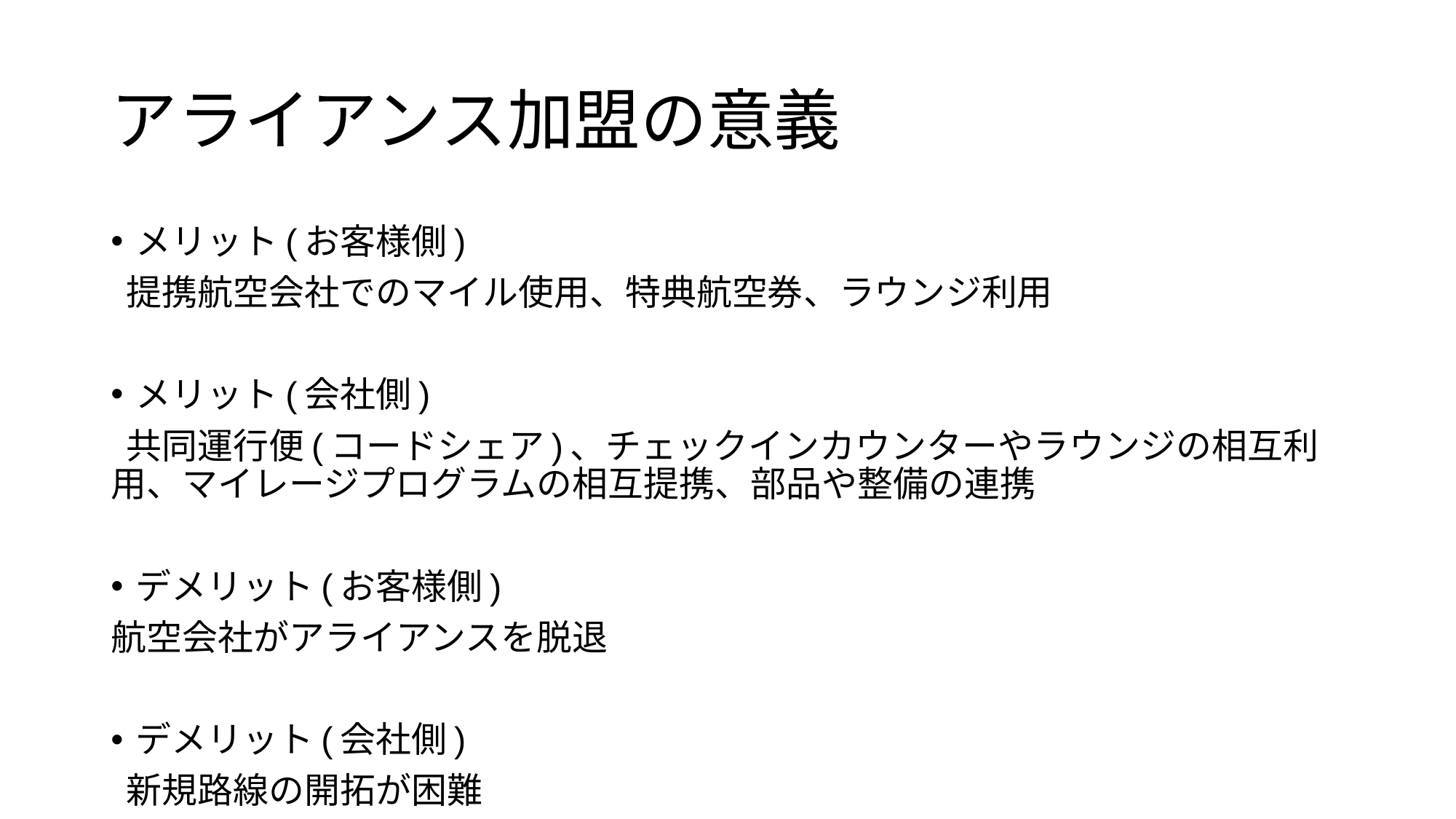

# アライアンス加盟の意義
メリット(お客様側)
 提携航空会社でのマイル使用、特典航空券、ラウンジ利用

メリット(会社側)
 共同運行便(コードシェア)、チェックインカウンターやラウンジの相互利用、マイレージプログラムの相互提携、部品や整備の連携

デメリット(お客様側)
航空会社がアライアンスを脱退

デメリット(会社側)
 新規路線の開拓が困難